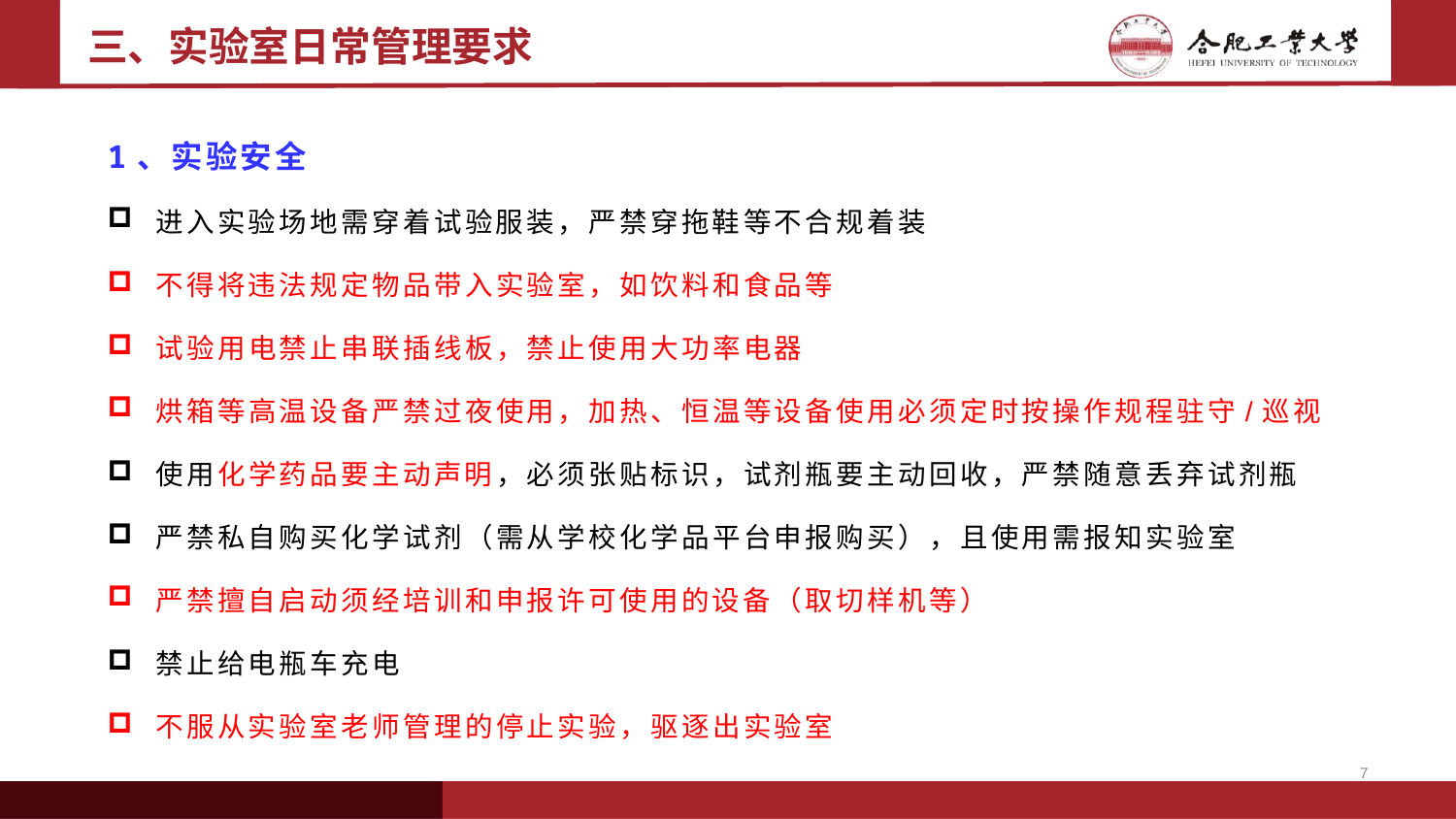

# 三、实验室日常管理要求
1、实验安全
进入实验场地需穿着试验服装，严禁穿拖鞋等不合规着装
不得将违法规定物品带入实验室，如饮料和食品等
试验用电禁止串联插线板，禁止使用大功率电器
烘箱等高温设备严禁过夜使用，加热、恒温等设备使用必须定时按操作规程驻守/巡视
使用化学药品要主动声明，必须张贴标识，试剂瓶要主动回收，严禁随意丢弃试剂瓶
严禁私自购买化学试剂（需从学校化学品平台申报购买），且使用需报知实验室
严禁擅自启动须经培训和申报许可使用的设备（取切样机等）
禁止给电瓶车充电
不服从实验室老师管理的停止实验，驱逐出实验室